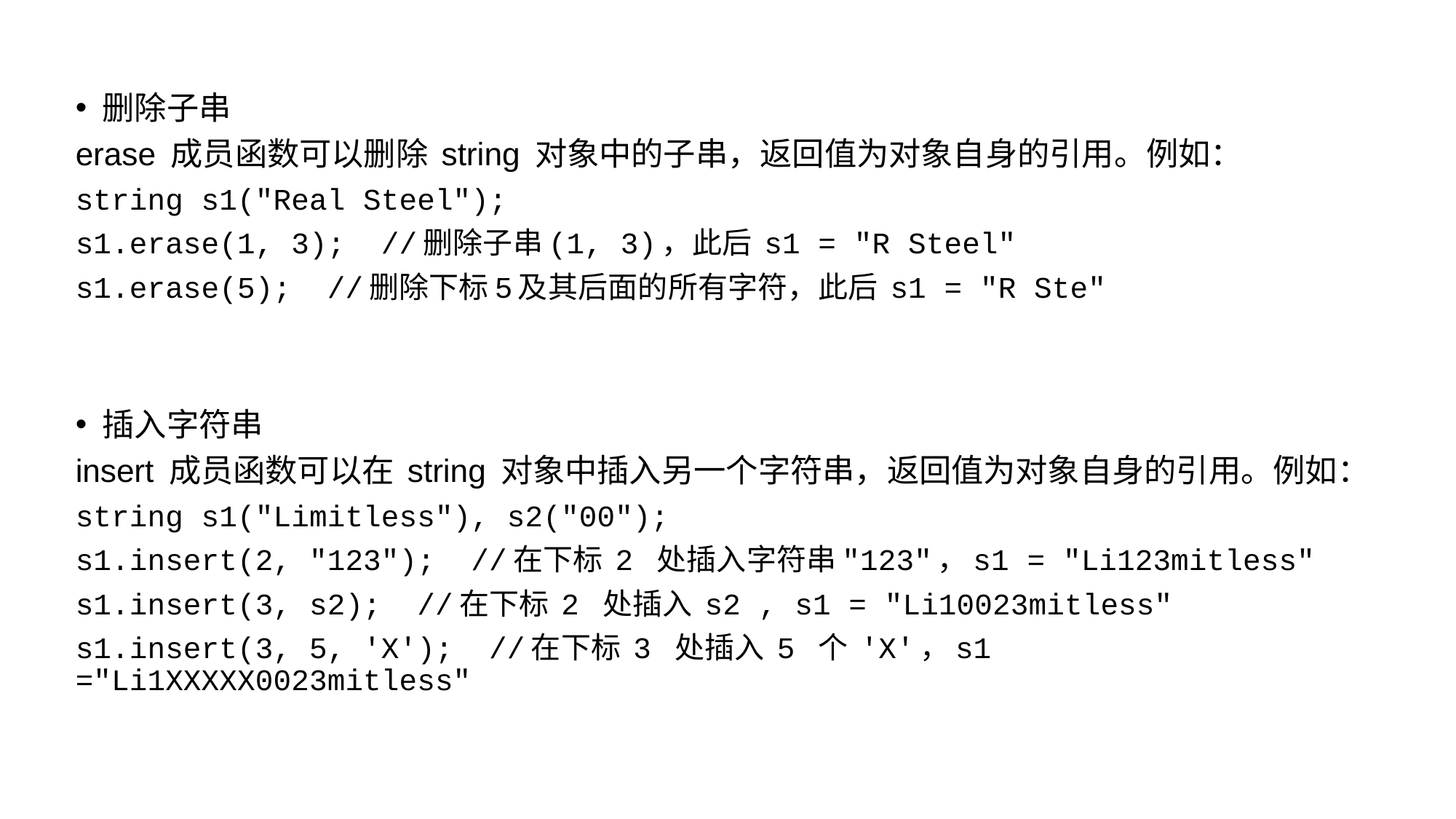

删除子串
erase 成员函数可以删除 string 对象中的子串，返回值为对象自身的引用。例如：
string s1("Real Steel");
s1.erase(1, 3);  //删除子串(1, 3)，此后 s1 = "R Steel"
s1.erase(5);  //删除下标5及其后面的所有字符，此后 s1 = "R Ste"

插入字符串
insert 成员函数可以在 string 对象中插入另一个字符串，返回值为对象自身的引用。例如：
string s1("Limitless"), s2("00");
s1.insert(2, "123");  //在下标 2 处插入字符串"123"，s1 = "Li123mitless"
s1.insert(3, s2);  //在下标 2 处插入 s2 , s1 = "Li10023mitless"
s1.insert(3, 5, 'X');  //在下标 3 处插入 5 个 'X'，s1 ="Li1XXXXX0023mitless"